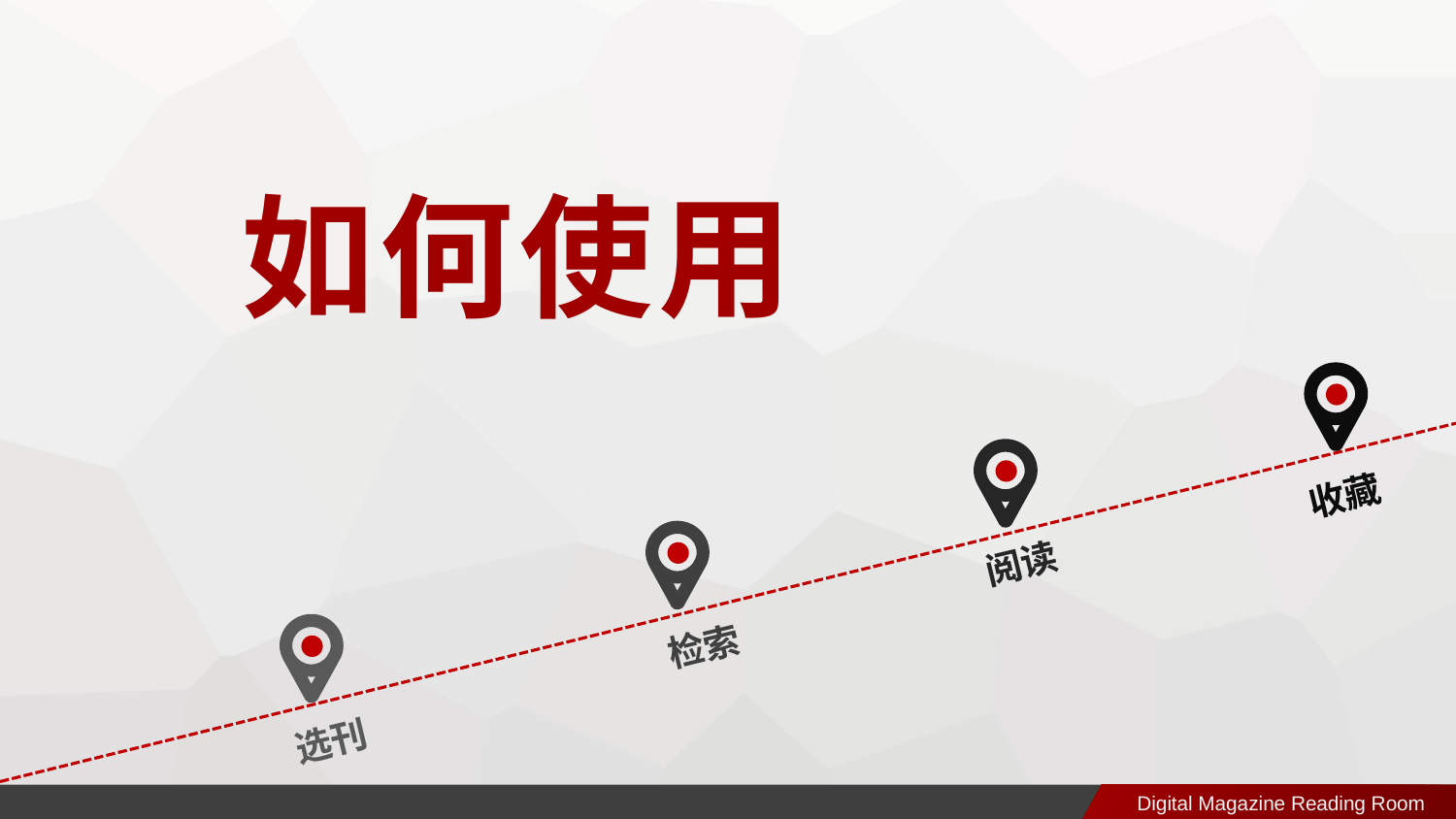

如何使用

收藏

阅读

检索
选刊

    Digital Magazine Reading Room